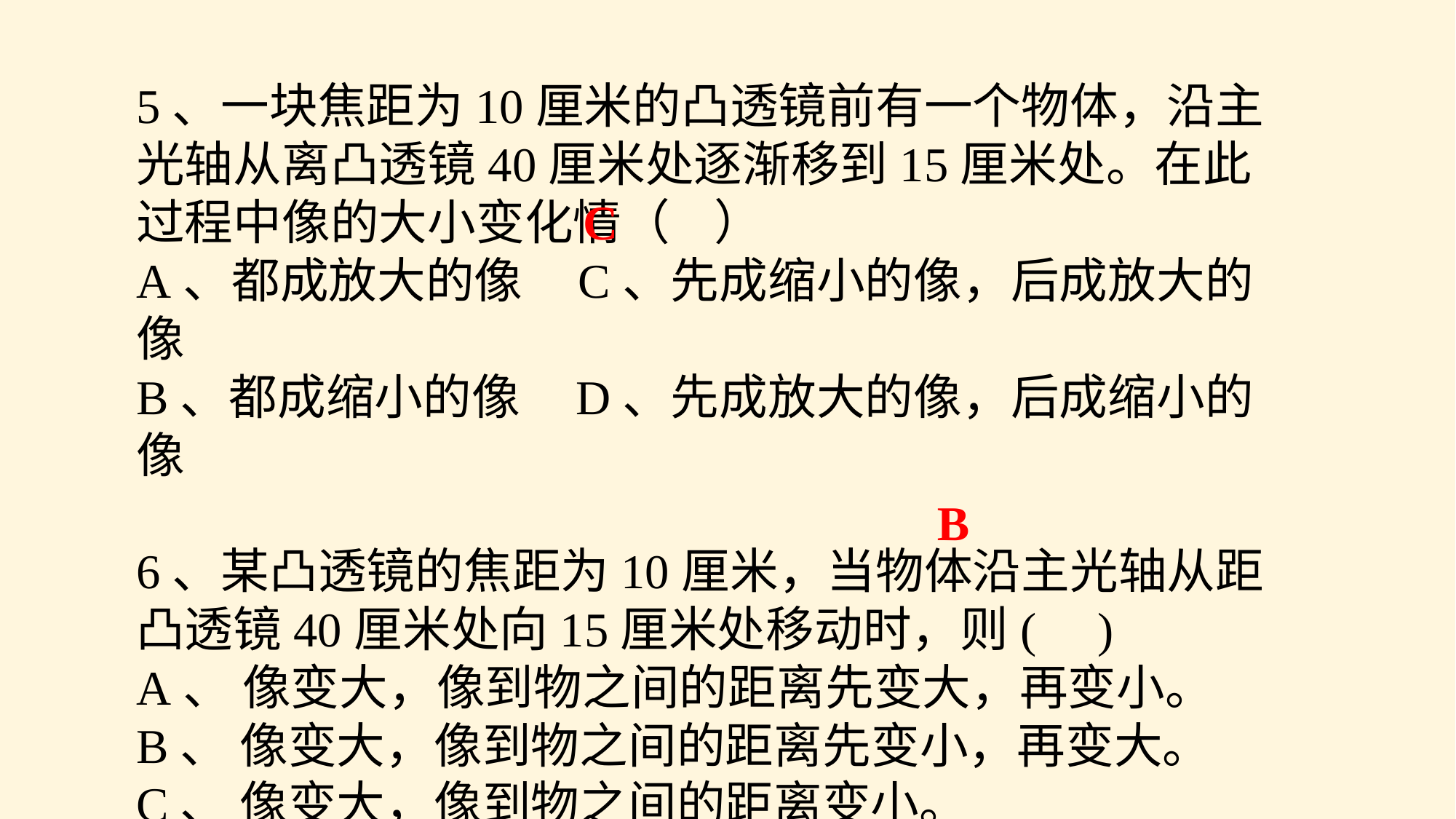

5、一块焦距为10厘米的凸透镜前有一个物体，沿主光轴从离凸透镜40厘米处逐渐移到15厘米处。在此过程中像的大小变化情（    ）
A、都成放大的像    C、先成缩小的像，后成放大的像
B、都成缩小的像    D、先成放大的像，后成缩小的像

6、某凸透镜的焦距为10厘米，当物体沿主光轴从距凸透镜40厘米处向15厘米处移动时，则(     )
A、 像变大，像到物之间的距离先变大，再变小。
B、 像变大，像到物之间的距离先变小，再变大。
C、 像变大，像到物之间的距离变小。
D、像变大，像到物之间的距离变大。
C
B